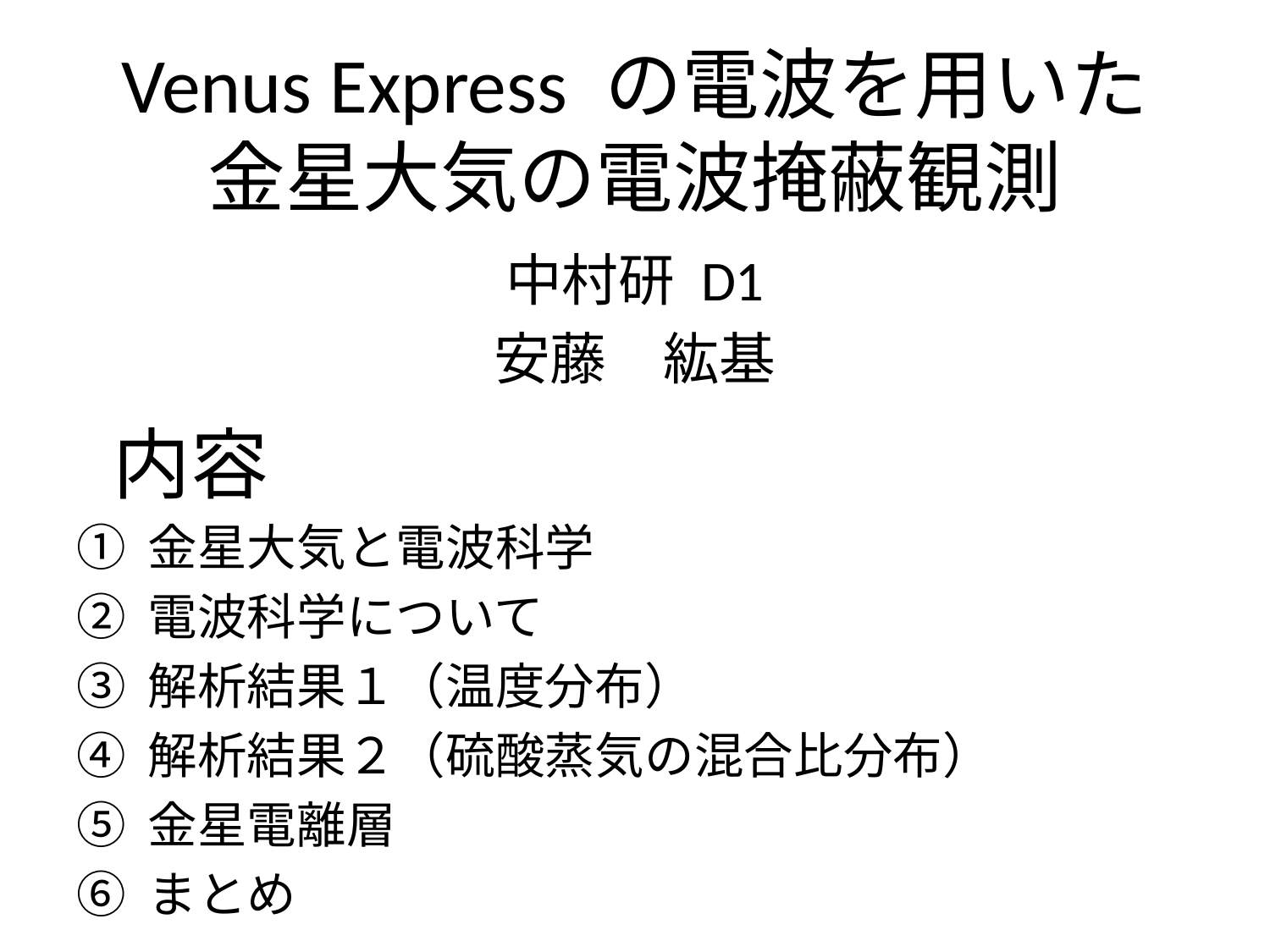

# Venus Express の電波を用いた金星大気の電波掩蔽観測
中村研 D1
安藤　紘基
内容
① 金星大気と電波科学
② 電波科学について
③ 解析結果１（温度分布）
④ 解析結果２（硫酸蒸気の混合比分布）
⑤ 金星電離層
⑥ まとめ